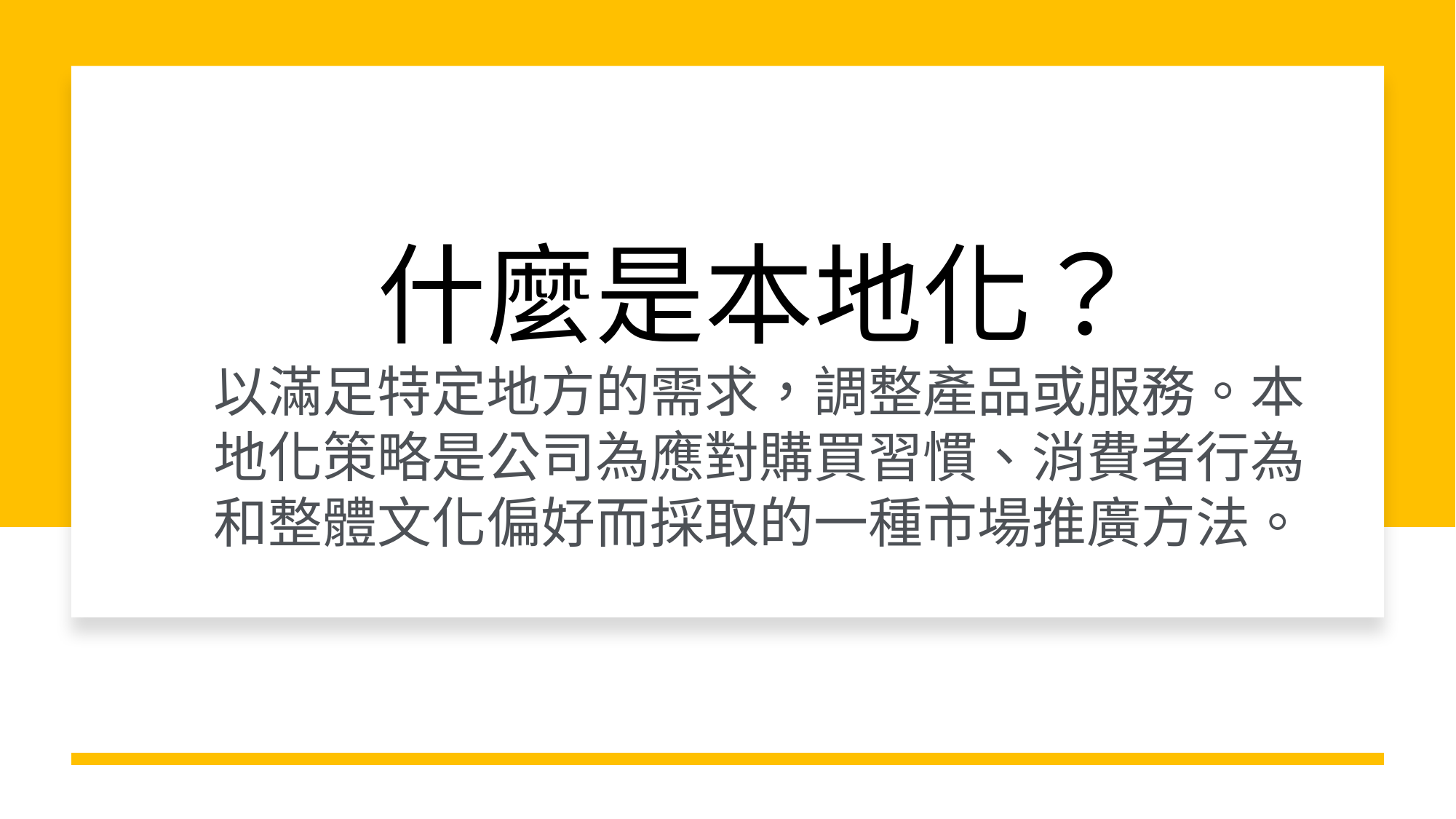

# 什麼是本地化？ 以滿足特定地方的需求，調整產品或服務。本地化策略是公司為應對購買習慣、消費者行為和整體文化偏好而採取的一種市場推廣方法。
6